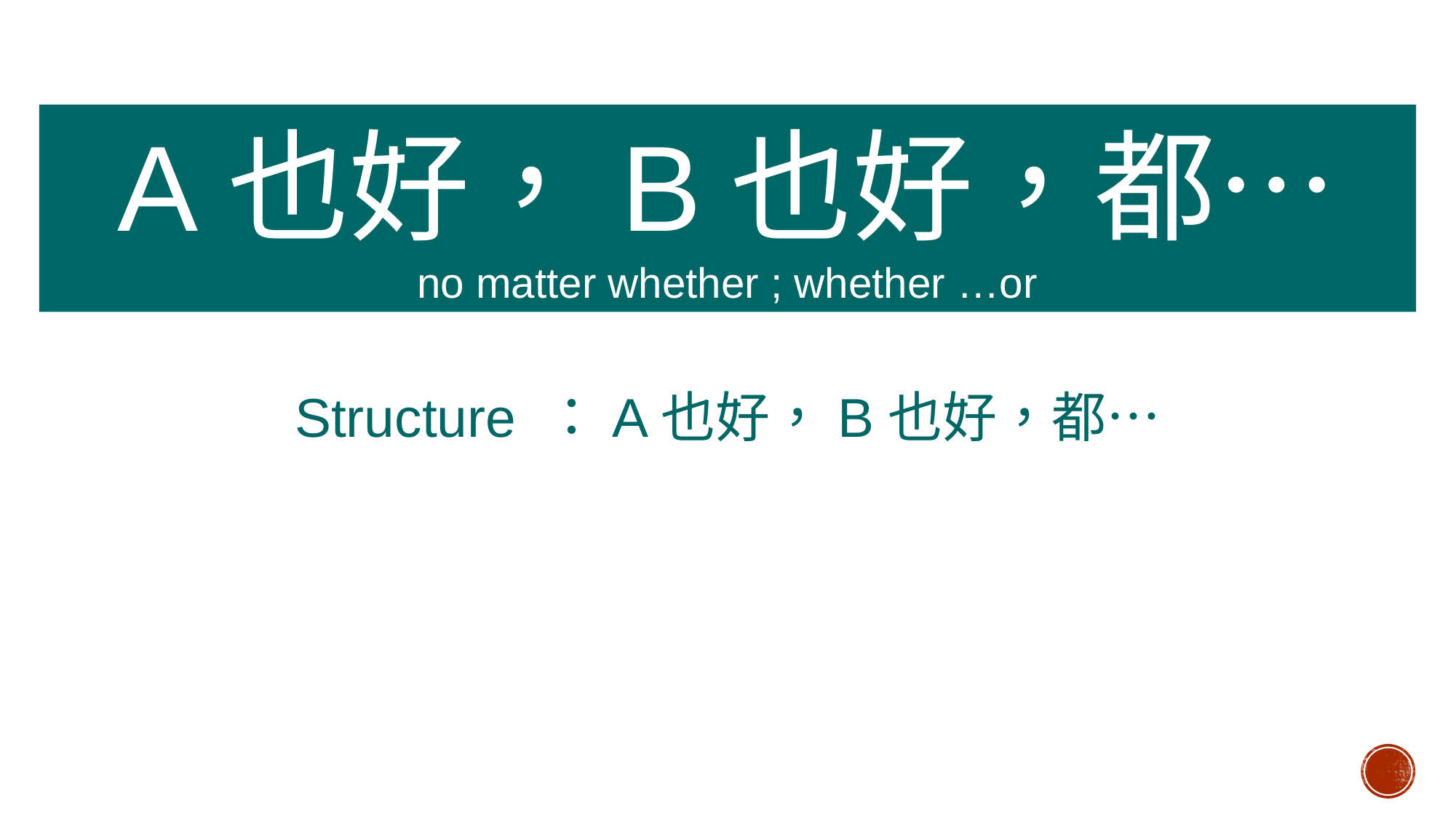

A也好，B也好，都…
no matter whether ; whether …or
Structure ：A也好，B也好，都…